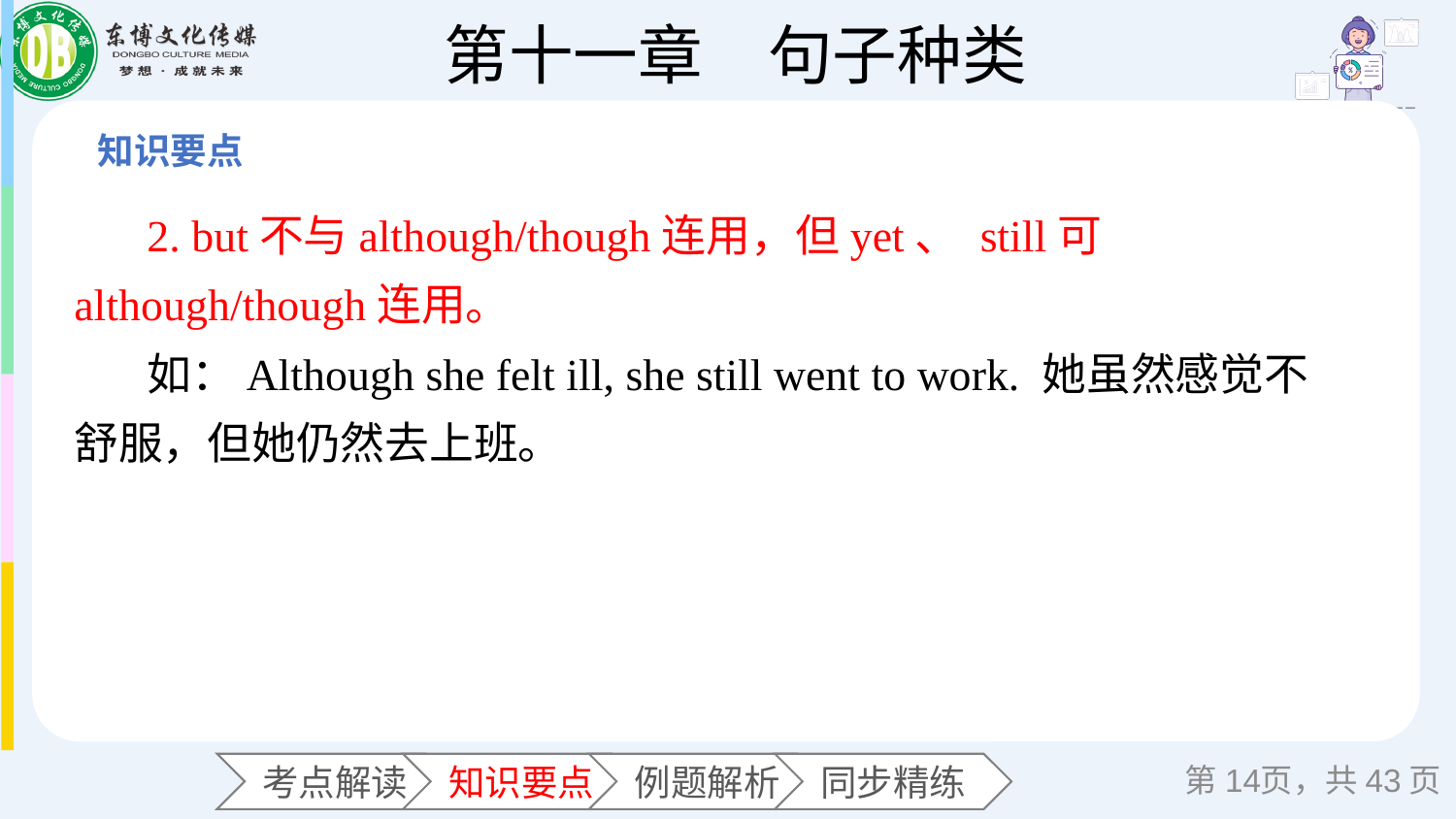

2. but不与although/though连用，但yet、 still可 although/though连用。
如：Although she felt ill, she still went to work. 她虽然感觉不舒服，但她仍然去上班。
第14页，共43页